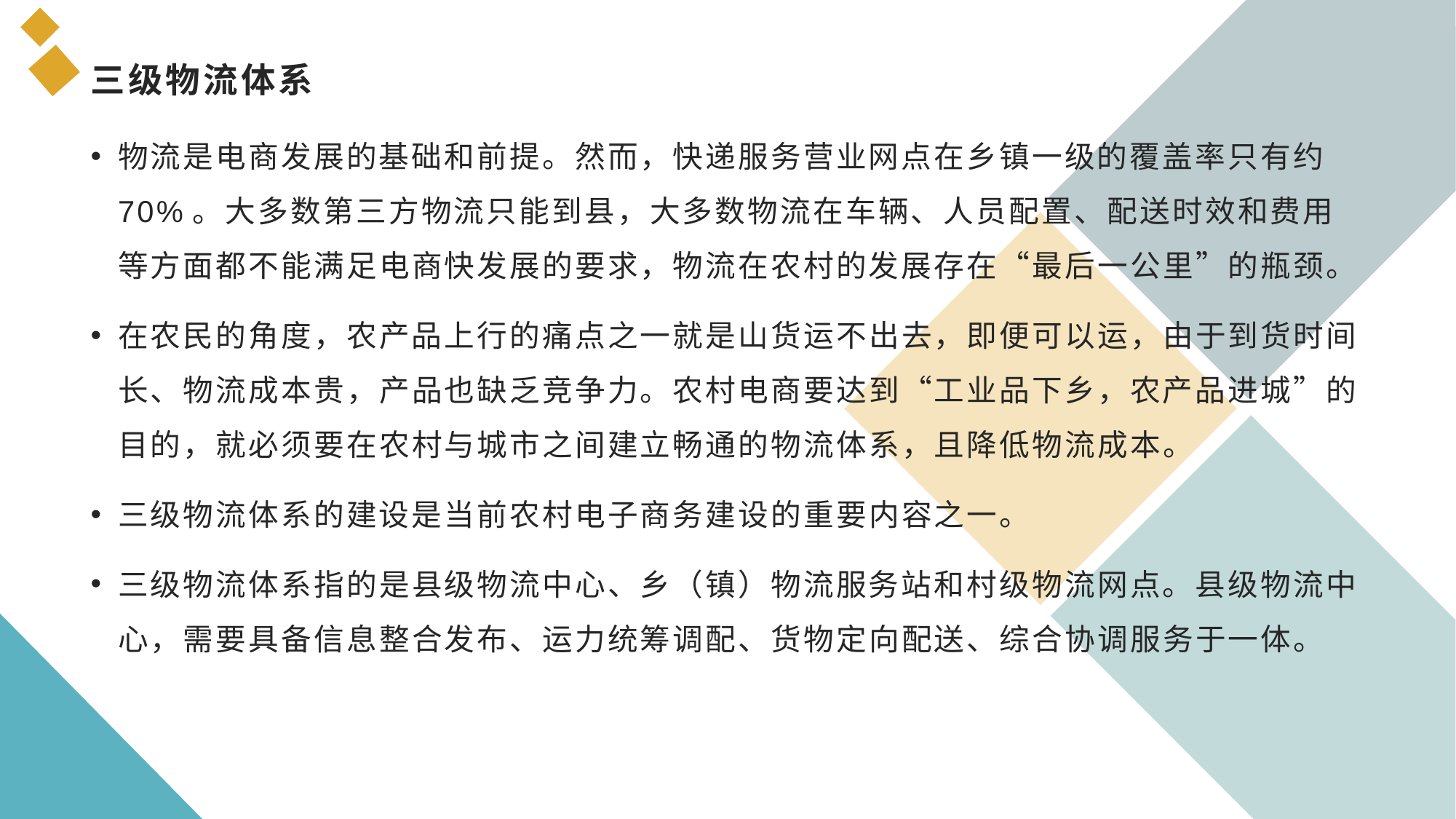

# 三级物流体系
物流是电商发展的基础和前提。然而，快递服务营业网点在乡镇一级的覆盖率只有约70%。大多数第三方物流只能到县，大多数物流在车辆、人员配置、配送时效和费用等方面都不能满足电商快发展的要求，物流在农村的发展存在“最后一公里”的瓶颈。
在农民的角度，农产品上行的痛点之一就是山货运不出去，即便可以运，由于到货时间长、物流成本贵，产品也缺乏竞争力。农村电商要达到“工业品下乡，农产品进城”的目的，就必须要在农村与城市之间建立畅通的物流体系，且降低物流成本。
三级物流体系的建设是当前农村电子商务建设的重要内容之一。
三级物流体系指的是县级物流中心、乡（镇）物流服务站和村级物流网点。县级物流中心，需要具备信息整合发布、运力统筹调配、货物定向配送、综合协调服务于一体。